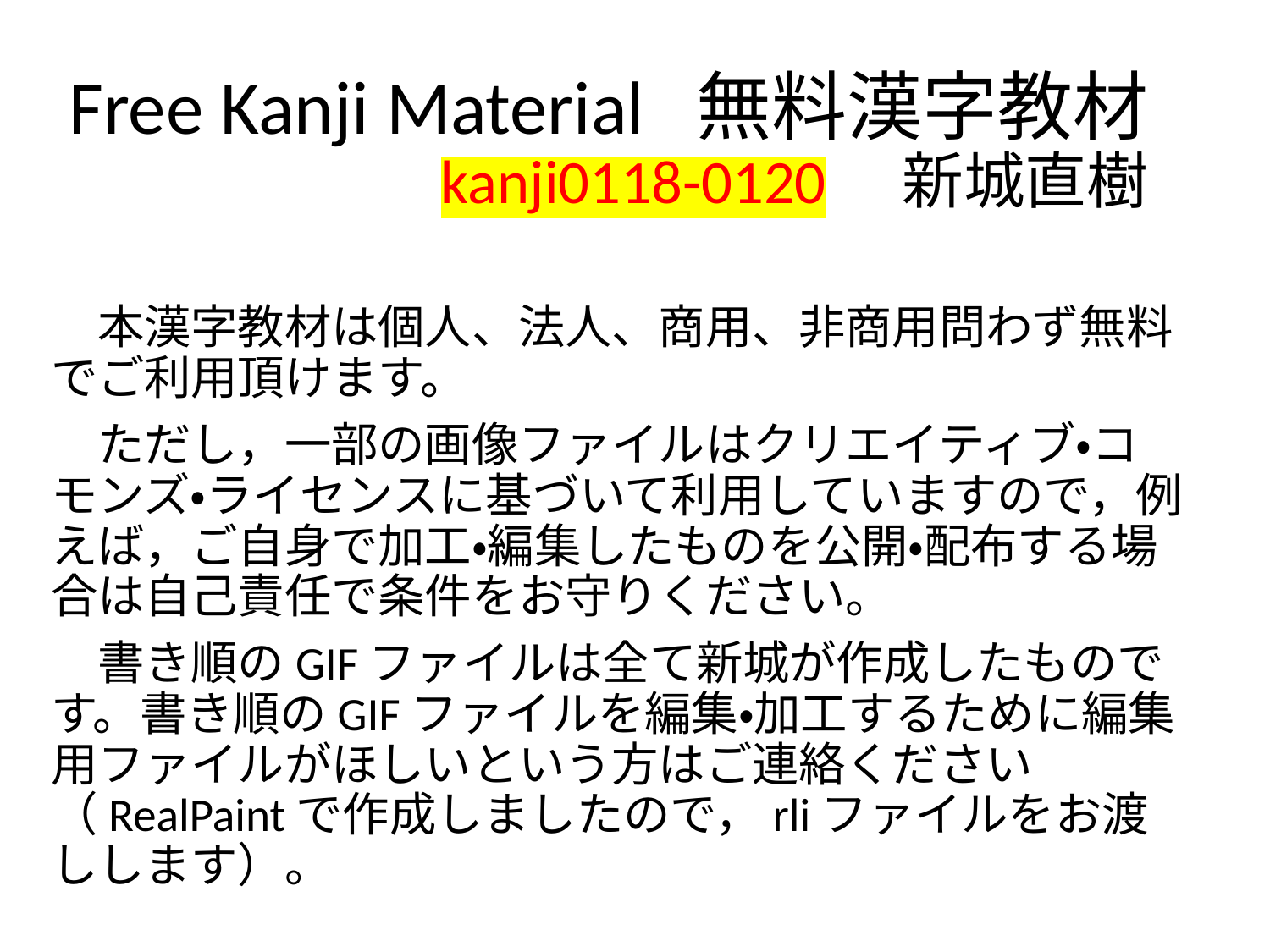

# Free Kanji Material  無料漢字教材 kanji0118-0120　新城直樹
　本漢字教材は個人、法人、商用、非商用問わず無料でご利用頂けます。
　ただし，一部の画像ファイルはクリエイティブ・コモンズ・ライセンスに基づいて利用していますので，例えば，ご自身で加工・編集したものを公開・配布する場合は自己責任で条件をお守りください。
　書き順のGIFファイルは全て新城が作成したものです。書き順のGIFファイルを編集・加工するために編集用ファイルがほしいという方はご連絡ください（RealPaintで作成しましたので，rliファイルをお渡しします）。